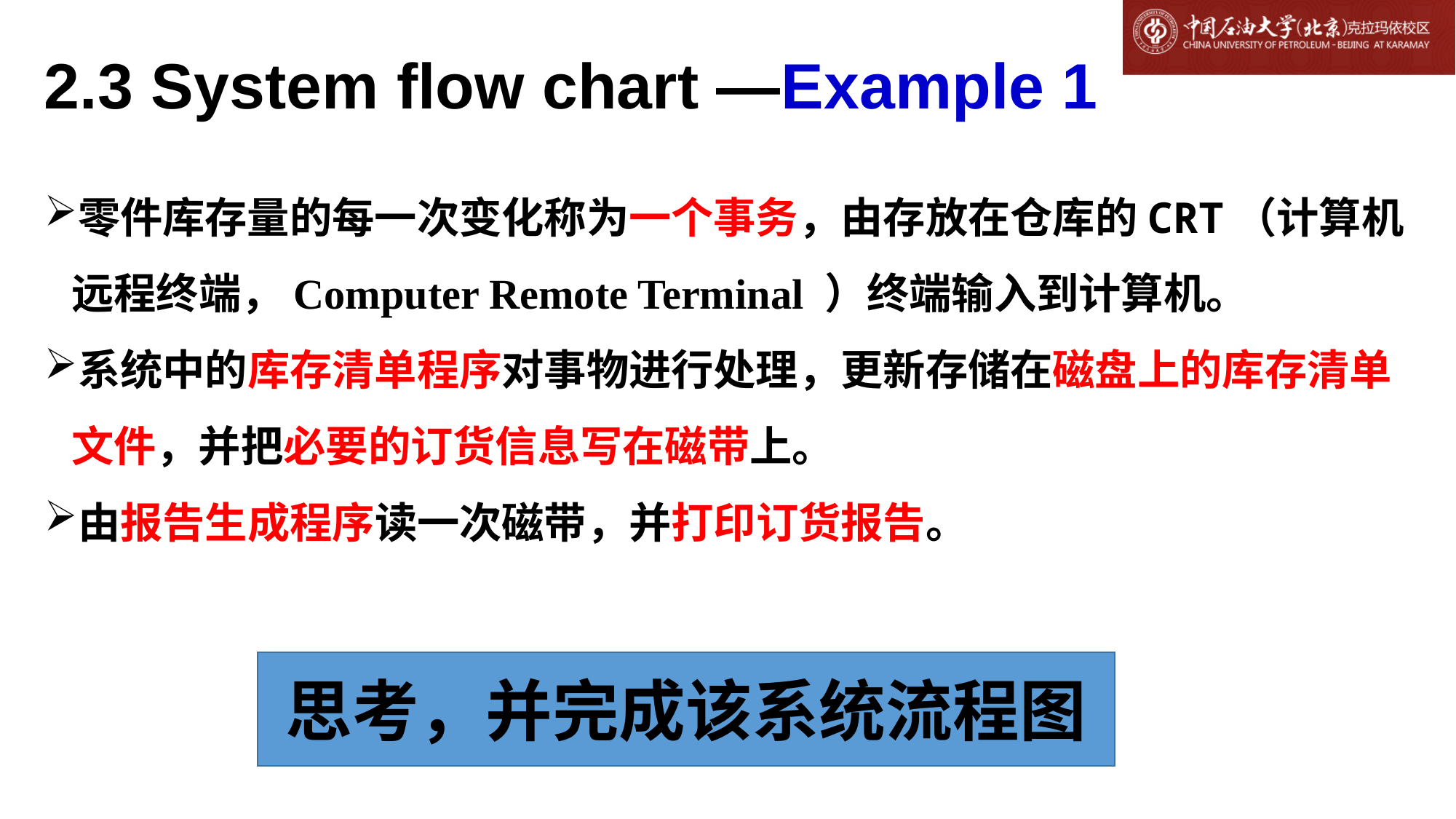

# 2.3 System flow chart —Example 1
零件库存量的每一次变化称为一个事务，由存放在仓库的CRT（计算机远程终端，Computer Remote Terminal ）终端输入到计算机。
系统中的库存清单程序对事物进行处理，更新存储在磁盘上的库存清单文件，并把必要的订货信息写在磁带上。
由报告生成程序读一次磁带，并打印订货报告。
思考，并完成该系统流程图